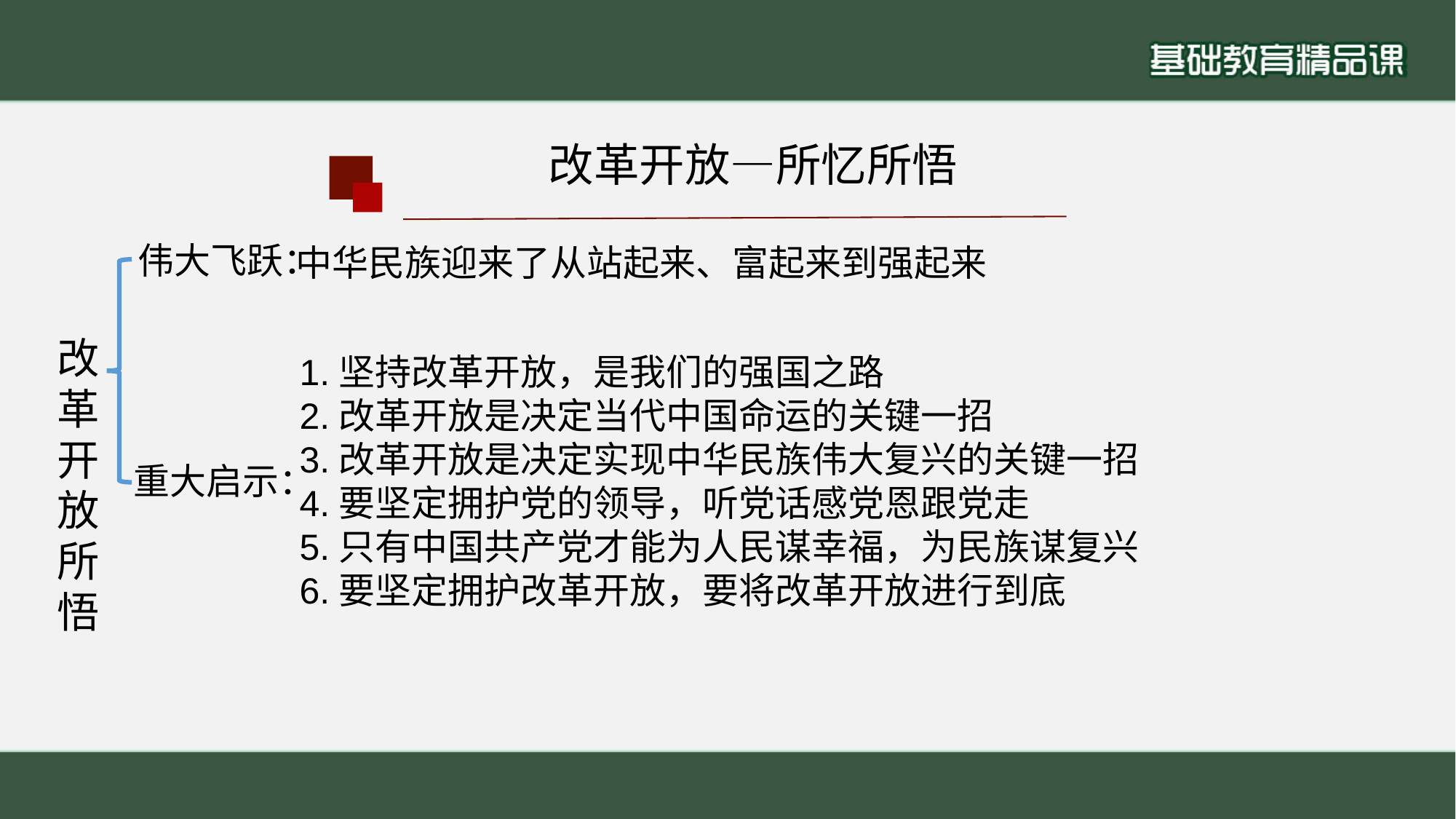

改革开放—所忆所悟

             改革开放所悟
伟大飞跃：
中华民族迎来了从站起来、富起来到强起来

1.坚持改革开放，是我们的强国之路
2.改革开放是决定当代中国命运的关键一招
3.改革开放是决定实现中华民族伟大复兴的关键一招
4.要坚定拥护党的领导，听党话感党恩跟党走
5.只有中国共产党才能为人民谋幸福，为民族谋复兴
6.要坚定拥护改革开放，要将改革开放进行到底
重大启示：